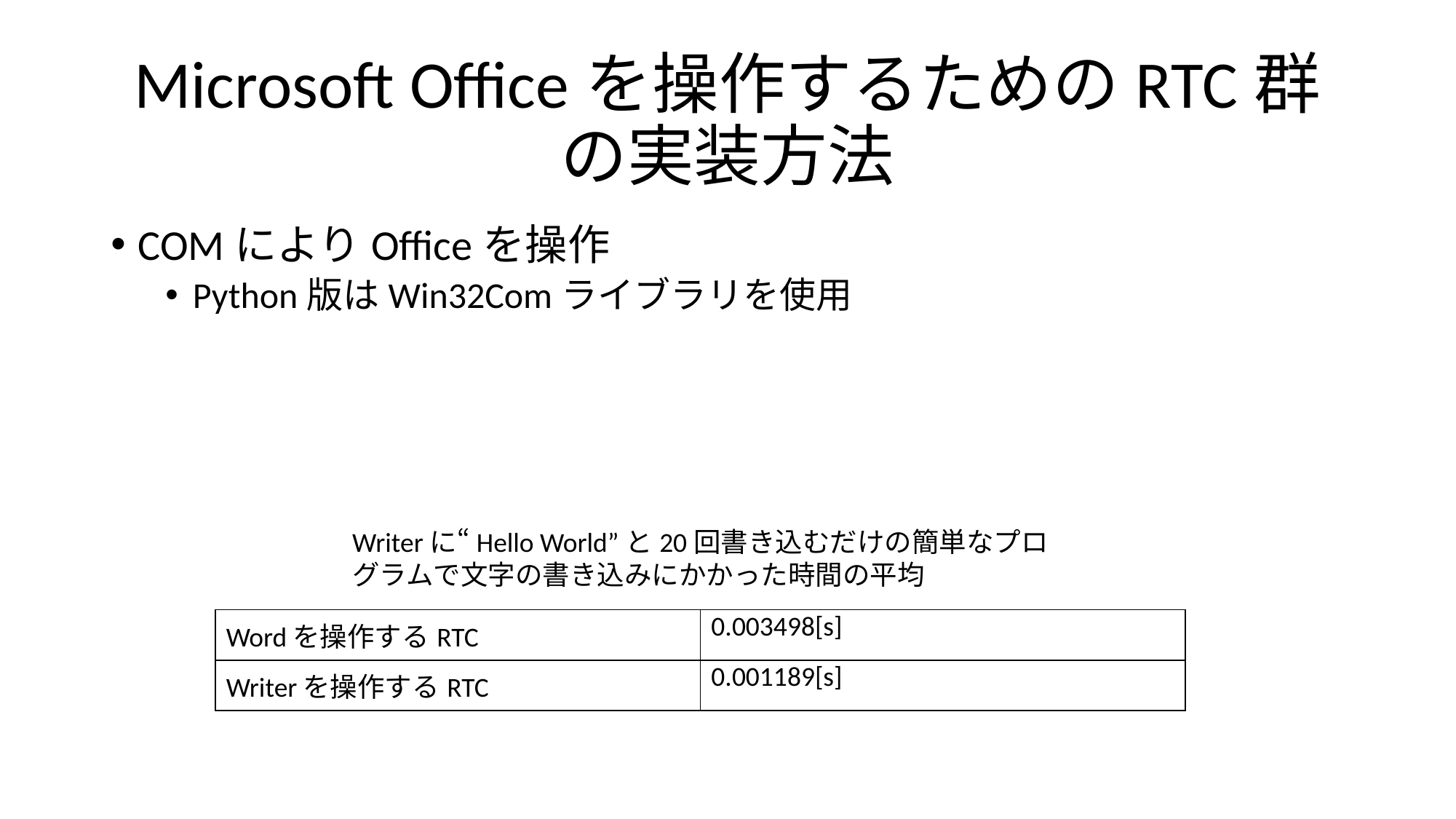

# Microsoft Officeを操作するためのRTC群の実装方法
COMによりOfficeを操作
Python版はWin32Comライブラリを使用
Writerに“Hello World”と20回書き込むだけの簡単なプログラムで文字の書き込みにかかった時間の平均
| Wordを操作するRTC | 0.003498[s] |
| --- | --- |
| Writerを操作するRTC | 0.001189[s] |